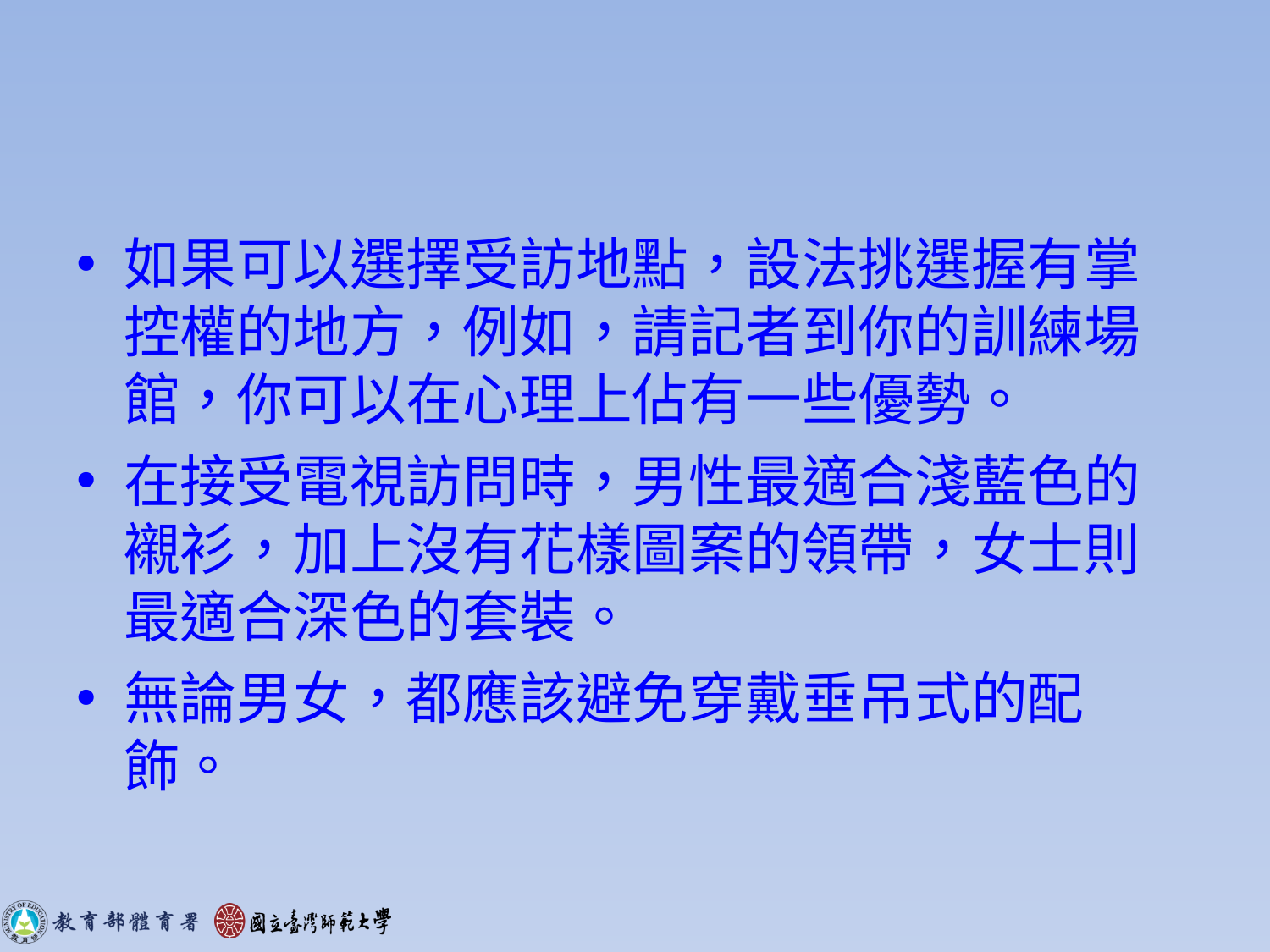

#
如果可以選擇受訪地點，設法挑選握有掌控權的地方，例如，請記者到你的訓練場館，你可以在心理上佔有一些優勢。
在接受電視訪問時，男性最適合淺藍色的襯衫，加上沒有花樣圖案的領帶，女士則最適合深色的套裝。
無論男女，都應該避免穿戴垂吊式的配飾。